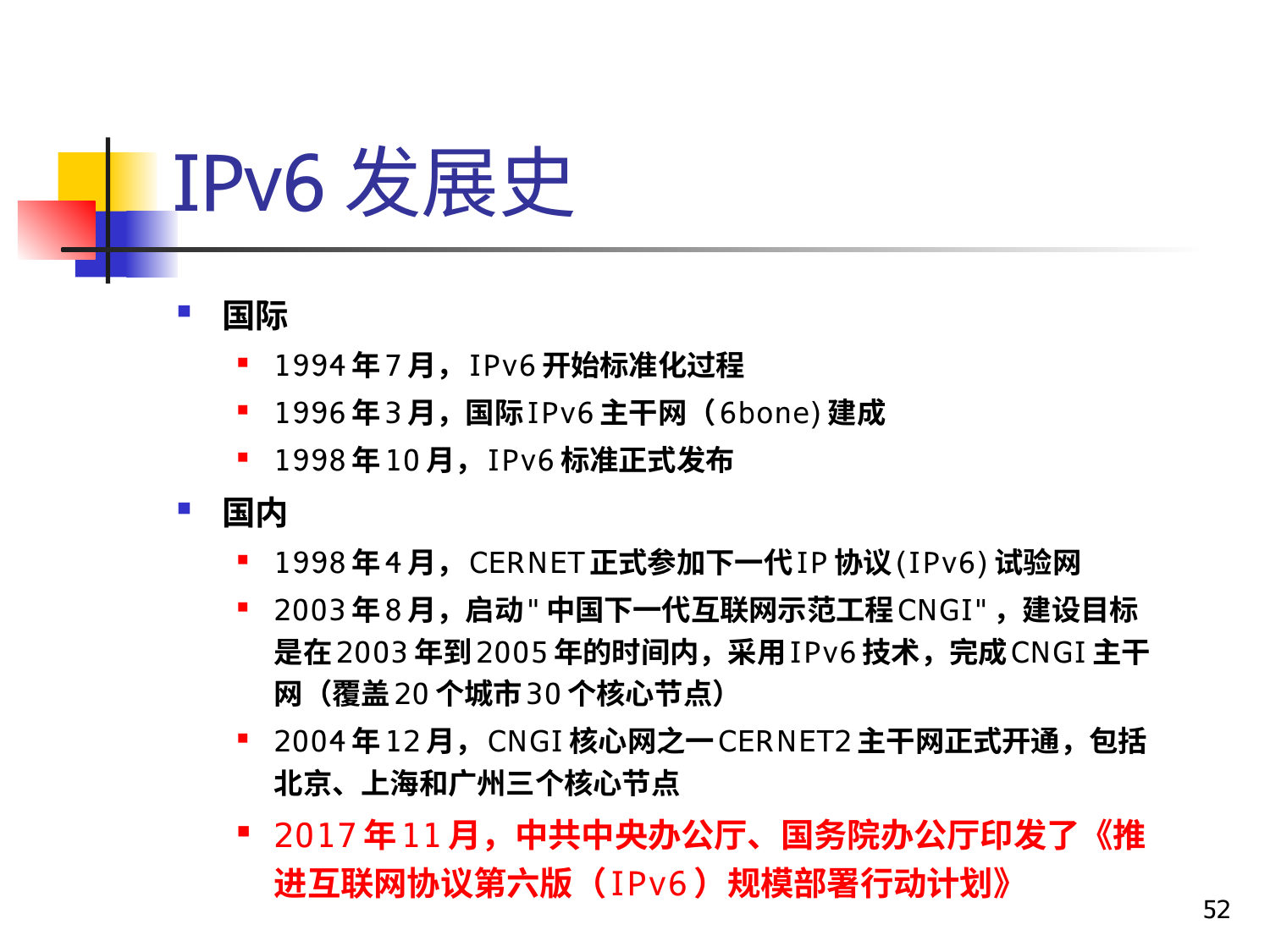

# IPv6发展史
国际
1994年7月，IPv6开始标准化过程
1996年3月，国际IPv6主干网（6bone)建成
1998年10月，IPv6标准正式发布
国内
1998年4月，CERNET正式参加下一代IP协议(IPv6)试验网
2003年8月，启动"中国下一代互联网示范工程CNGI"，建设目标是在2003年到2005年的时间内，采用IPv6技术，完成CNGI主干网（覆盖20个城市30个核心节点）
2004年12月，CNGI核心网之一CERNET2主干网正式开通，包括北京、上海和广州三个核心节点
2017年11月，中共中央办公厅、国务院办公厅印发了《推进互联网协议第六版（IPv6）规模部署行动计划》
52